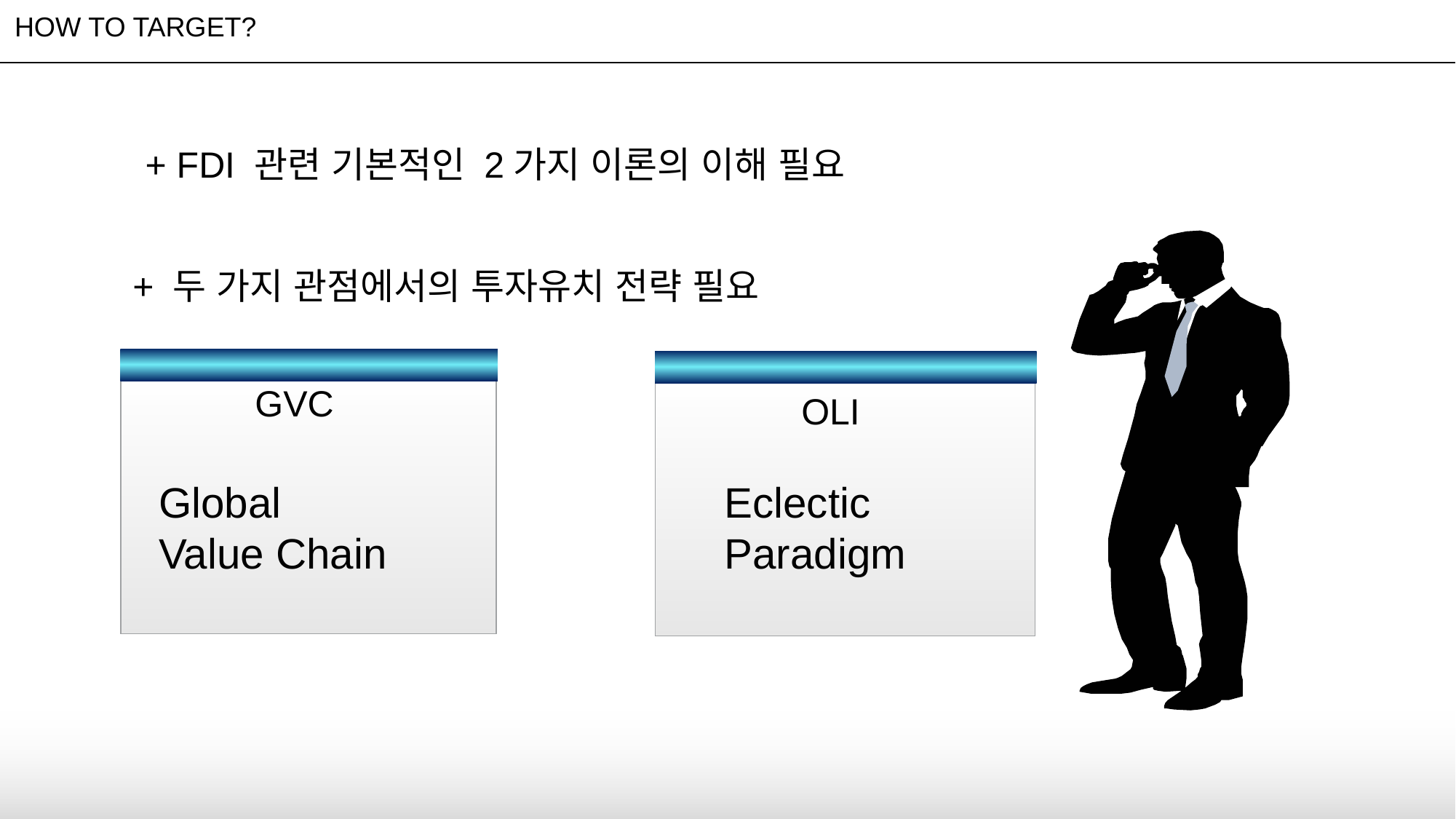

HOW TO TARGET?
+ FDI 관련 기본적인 2가지 이론의 이해 필요

+ 두 가지 관점에서의 투자유치 전략 필요

GVC
OLI
Eclectic Paradigm
Global
Value Chain